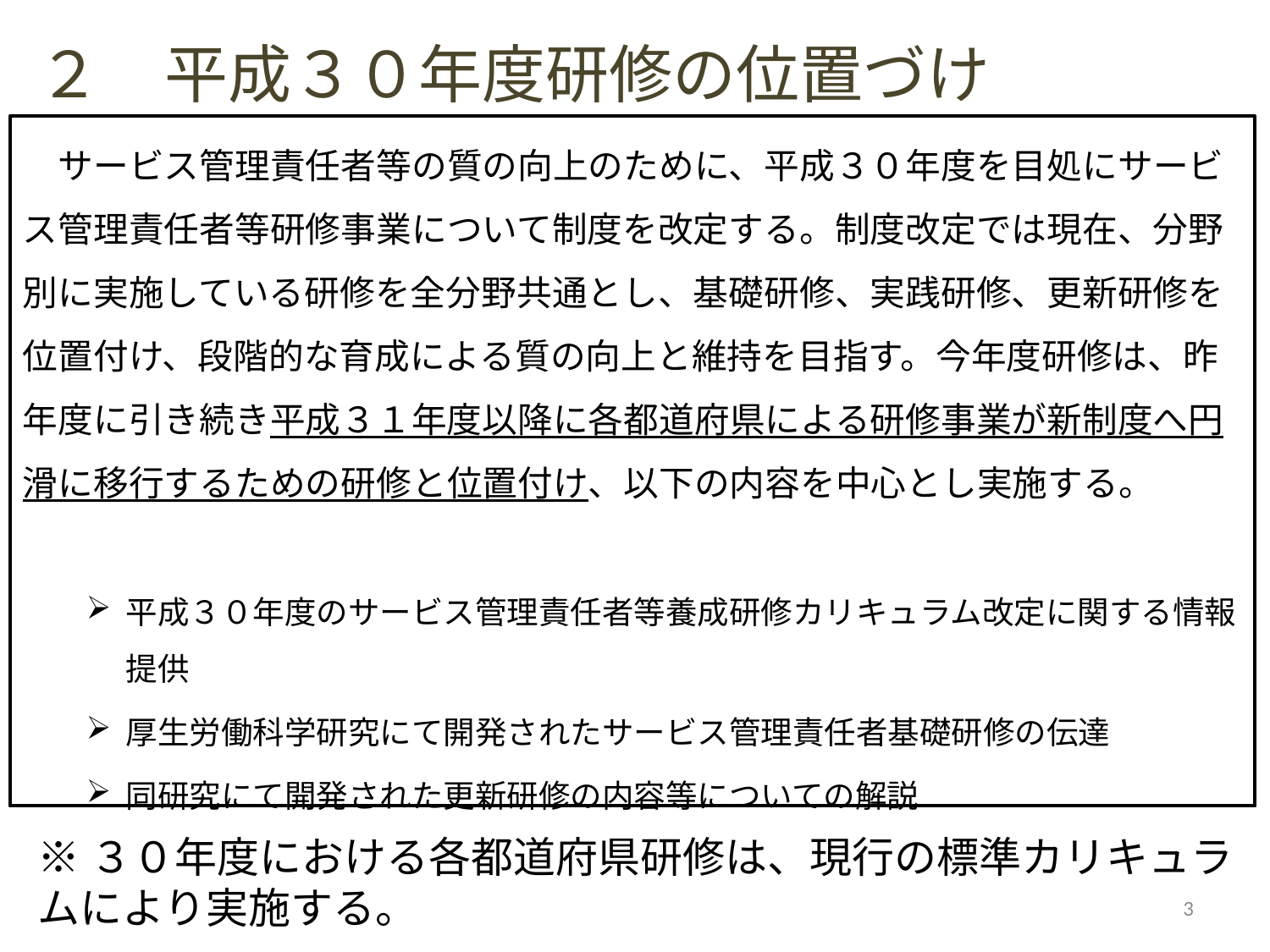

# ２　平成３０年度研修の位置づけ
　サービス管理責任者等の質の向上のために、平成３０年度を目処にサービス管理責任者等研修事業について制度を改定する。制度改定では現在、分野別に実施している研修を全分野共通とし、基礎研修、実践研修、更新研修を位置付け、段階的な育成による質の向上と維持を目指す。今年度研修は、昨年度に引き続き平成３１年度以降に各都道府県による研修事業が新制度へ円滑に移行するための研修と位置付け、以下の内容を中心とし実施する。

平成３０年度のサービス管理責任者等養成研修カリキュラム改定に関する情報提供
厚生労働科学研究にて開発されたサービス管理責任者基礎研修の伝達
同研究にて開発された更新研修の内容等についての解説
※３０年度における各都道府県研修は、現行の標準カリキュラムにより実施する。
3